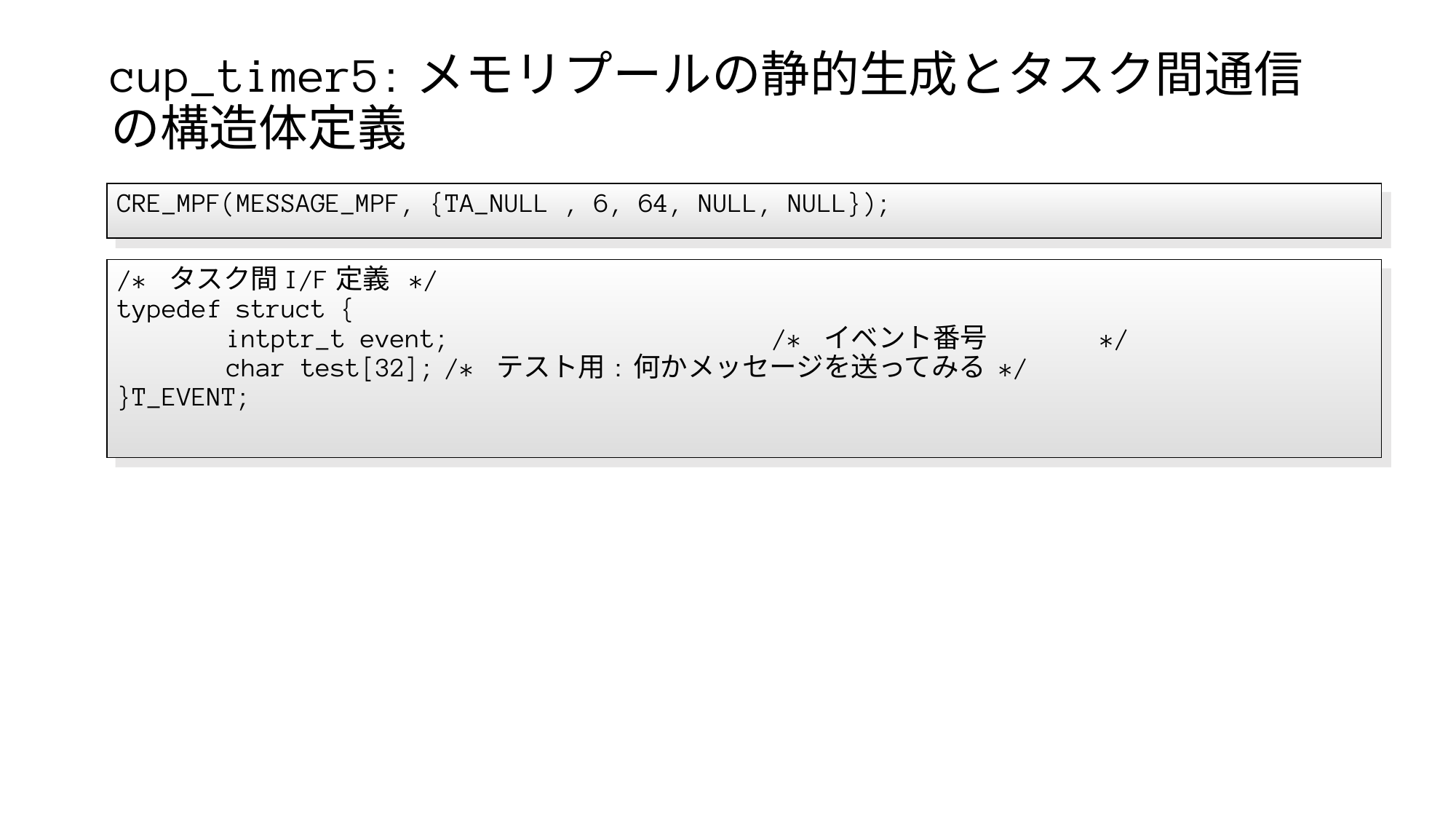

# cup_timer5:メモリプールの静的生成とタスク間通信の構造体定義
CRE_MPF(MESSAGE_MPF, {TA_NULL , 6, 64, NULL, NULL});
/* タスク間I/F定義  */
typedef struct {
	intptr_t event;			/* イベント番号 	*/
	char test[32];	/* テスト用:何かメッセージを送ってみる */
}T_EVENT;